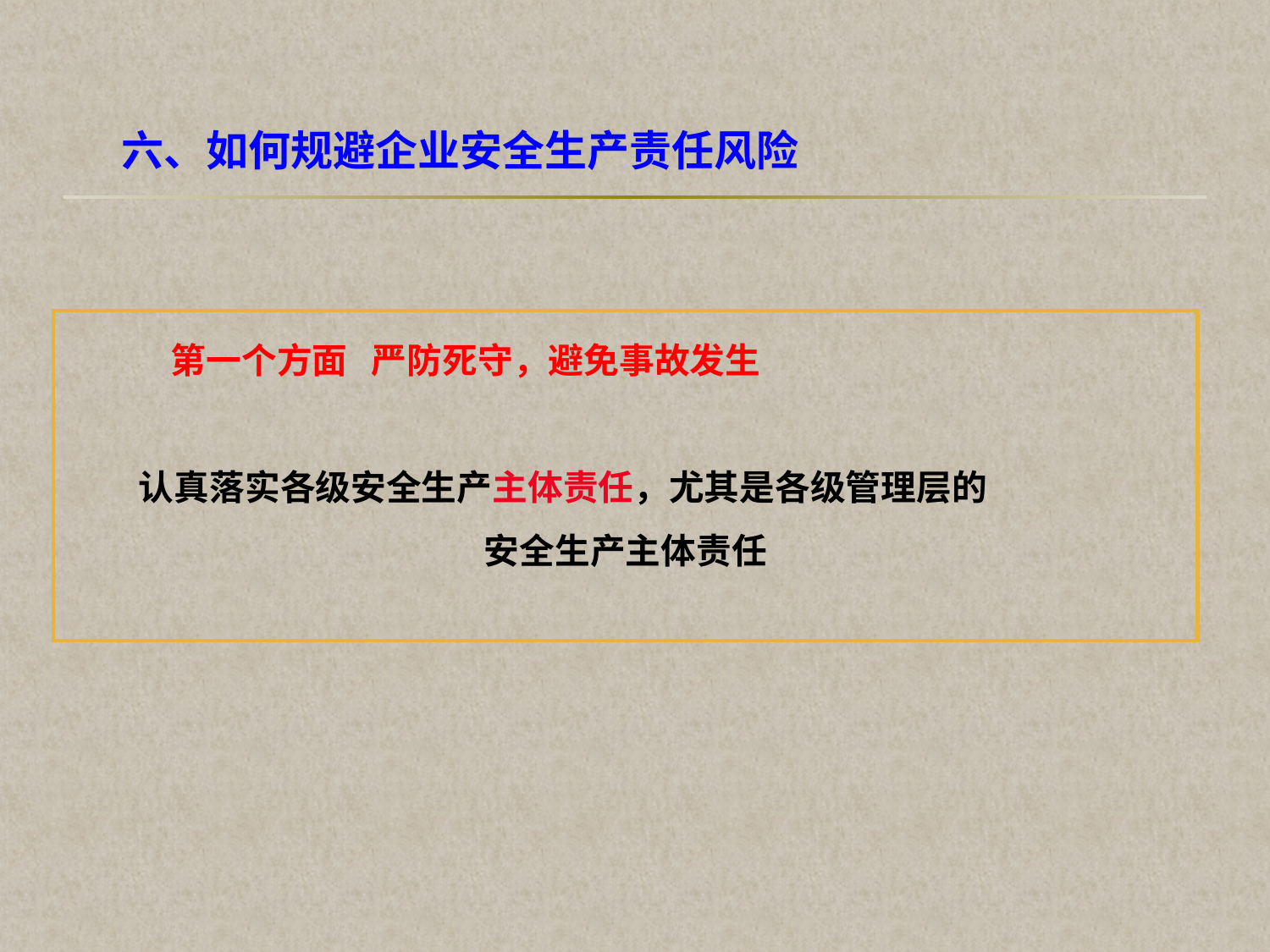

六、如何规避企业安全生产责任风险

            第一个方面   严防死守，避免事故发生

        认真落实各级安全生产主体责任，尤其是各级管理层的
安全生产主体责任